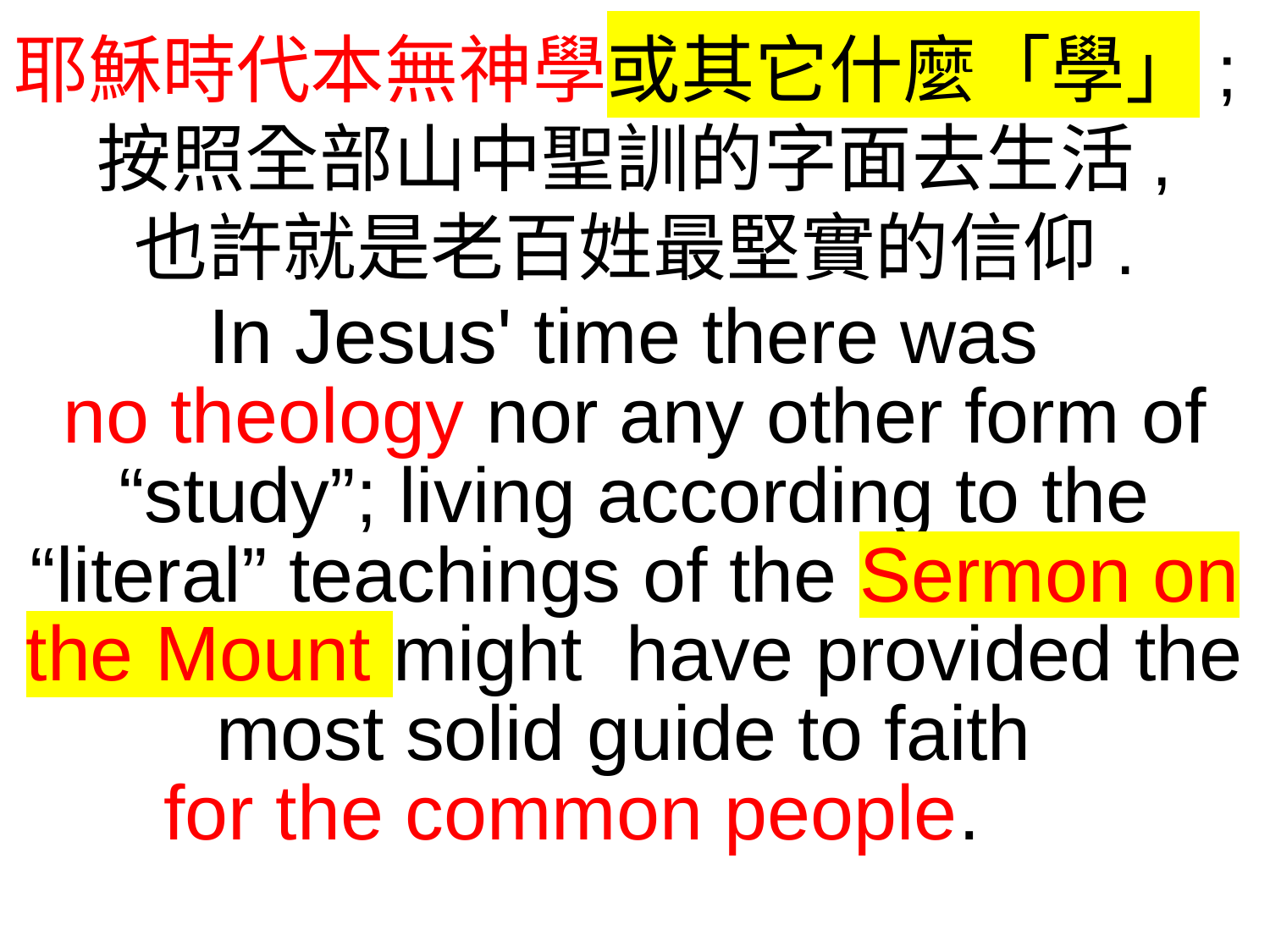

耶穌時代本無神學或其它什麼「學」;按照全部山中聖訓的字面去生活,
也許就是老百姓最堅實的信仰.
In Jesus' time there was
no theology nor any other form of “study”; living according to the “literal” teachings of the Sermon on the Mount might  have provided the most solid guide to faith
       for the common people.